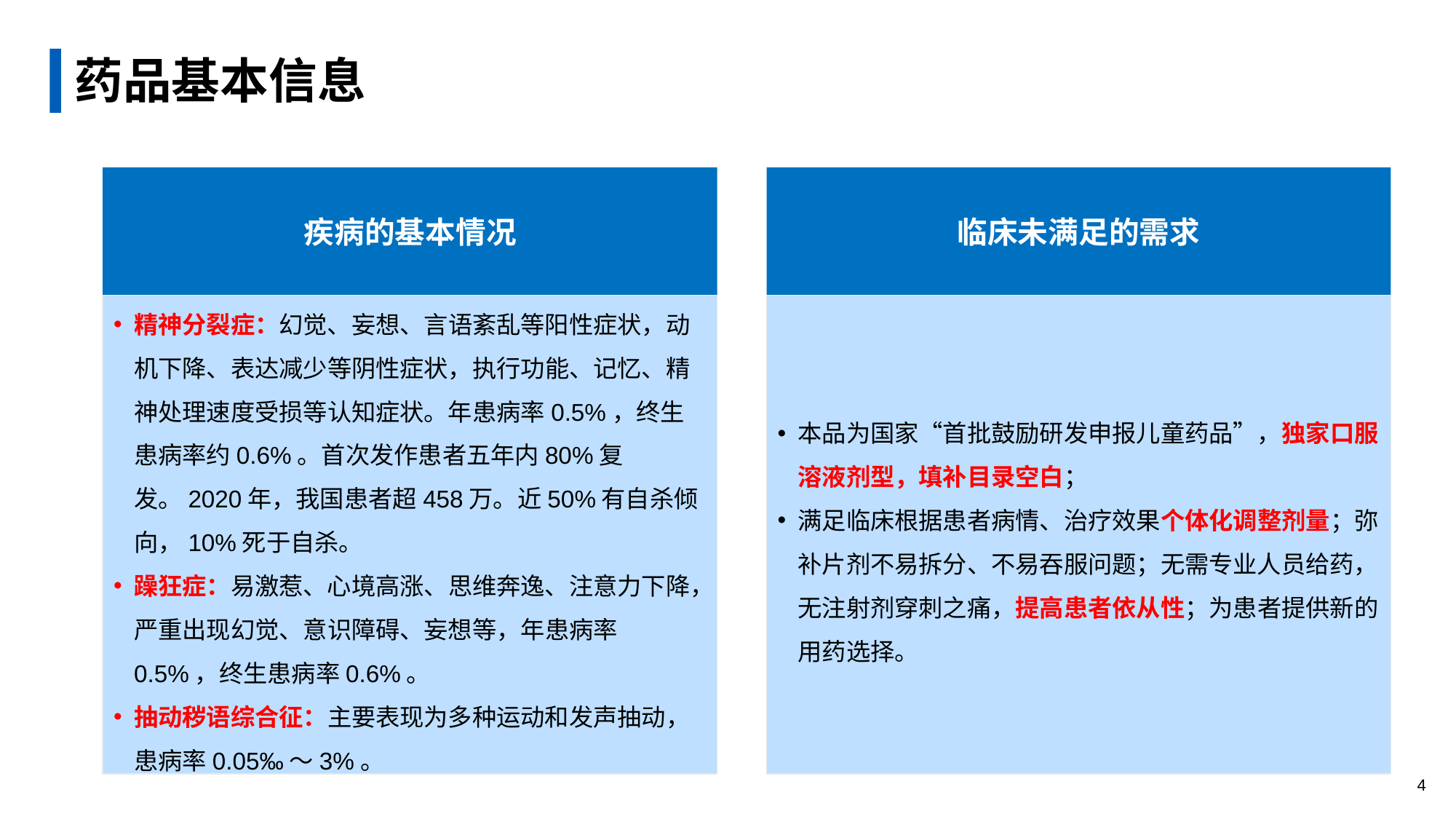

# 药品基本信息
疾病的基本情况
临床未满足的需求
精神分裂症：幻觉、妄想、言语紊乱等阳性症状，动机下降、表达减少等阴性症状，执行功能、记忆、精神处理速度受损等认知症状。年患病率0.5%，终生患病率约0.6%。首次发作患者五年内80%复发。2020年，我国患者超458万。近50%有自杀倾向，10%死于自杀。
躁狂症：易激惹、心境高涨、思维奔逸、注意力下降，严重出现幻觉、意识障碍、妄想等，年患病率0.5%，终生患病率0.6%。
抽动秽语综合征：主要表现为多种运动和发声抽动，患病率0.05‰～3%。
本品为国家“首批鼓励研发申报儿童药品”，独家口服溶液剂型，填补目录空白；
满足临床根据患者病情、治疗效果个体化调整剂量；弥补片剂不易拆分、不易吞服问题；无需专业人员给药，无注射剂穿刺之痛，提高患者依从性；为患者提供新的用药选择。